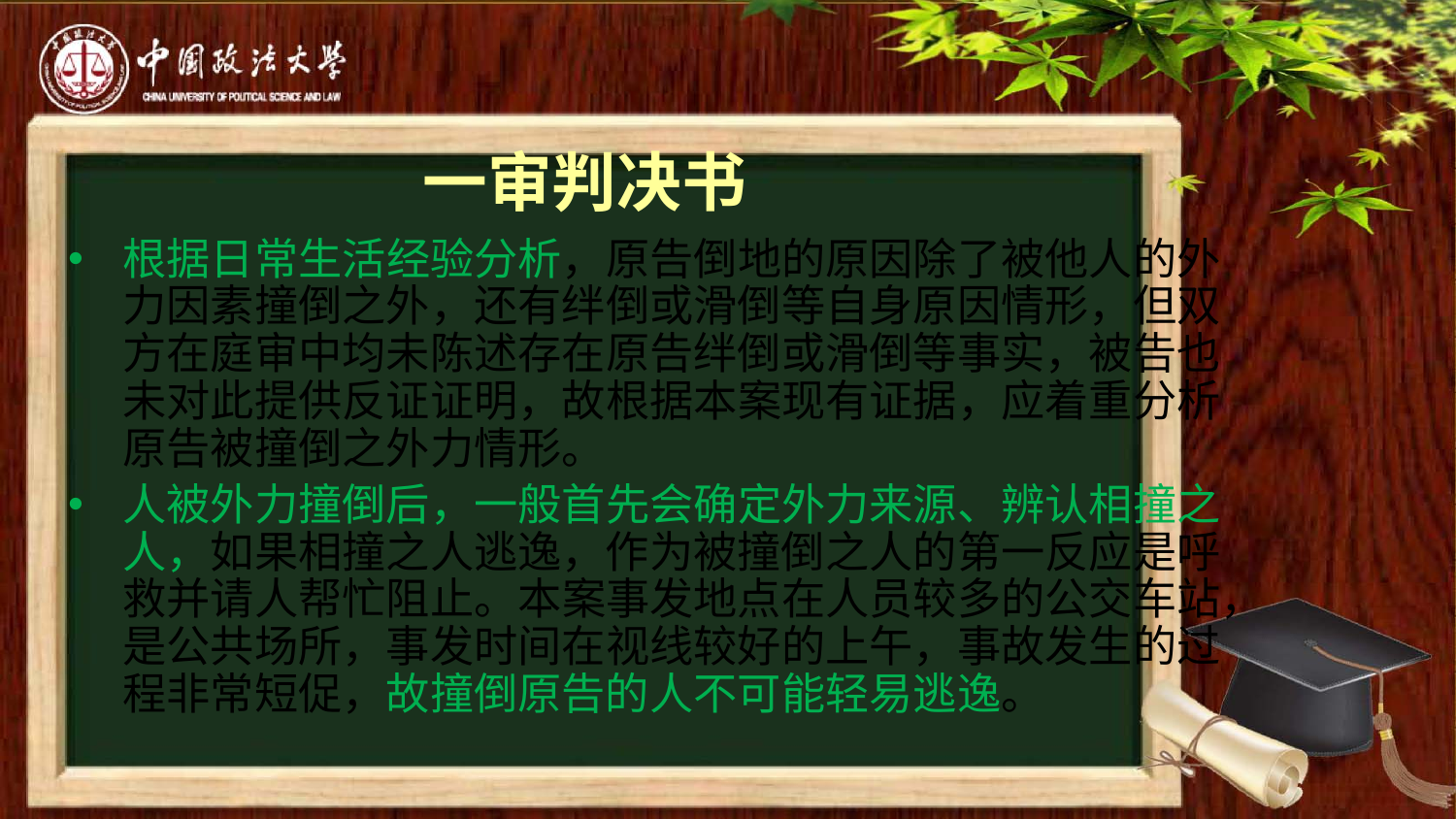

# 一审判决书
根据日常生活经验分析，原告倒地的原因除了被他人的外力因素撞倒之外，还有绊倒或滑倒等自身原因情形，但双方在庭审中均未陈述存在原告绊倒或滑倒等事实，被告也未对此提供反证证明，故根据本案现有证据，应着重分析原告被撞倒之外力情形。
人被外力撞倒后，一般首先会确定外力来源、辨认相撞之人，如果相撞之人逃逸，作为被撞倒之人的第一反应是呼救并请人帮忙阻止。本案事发地点在人员较多的公交车站，是公共场所，事发时间在视线较好的上午，事故发生的过程非常短促，故撞倒原告的人不可能轻易逃逸。